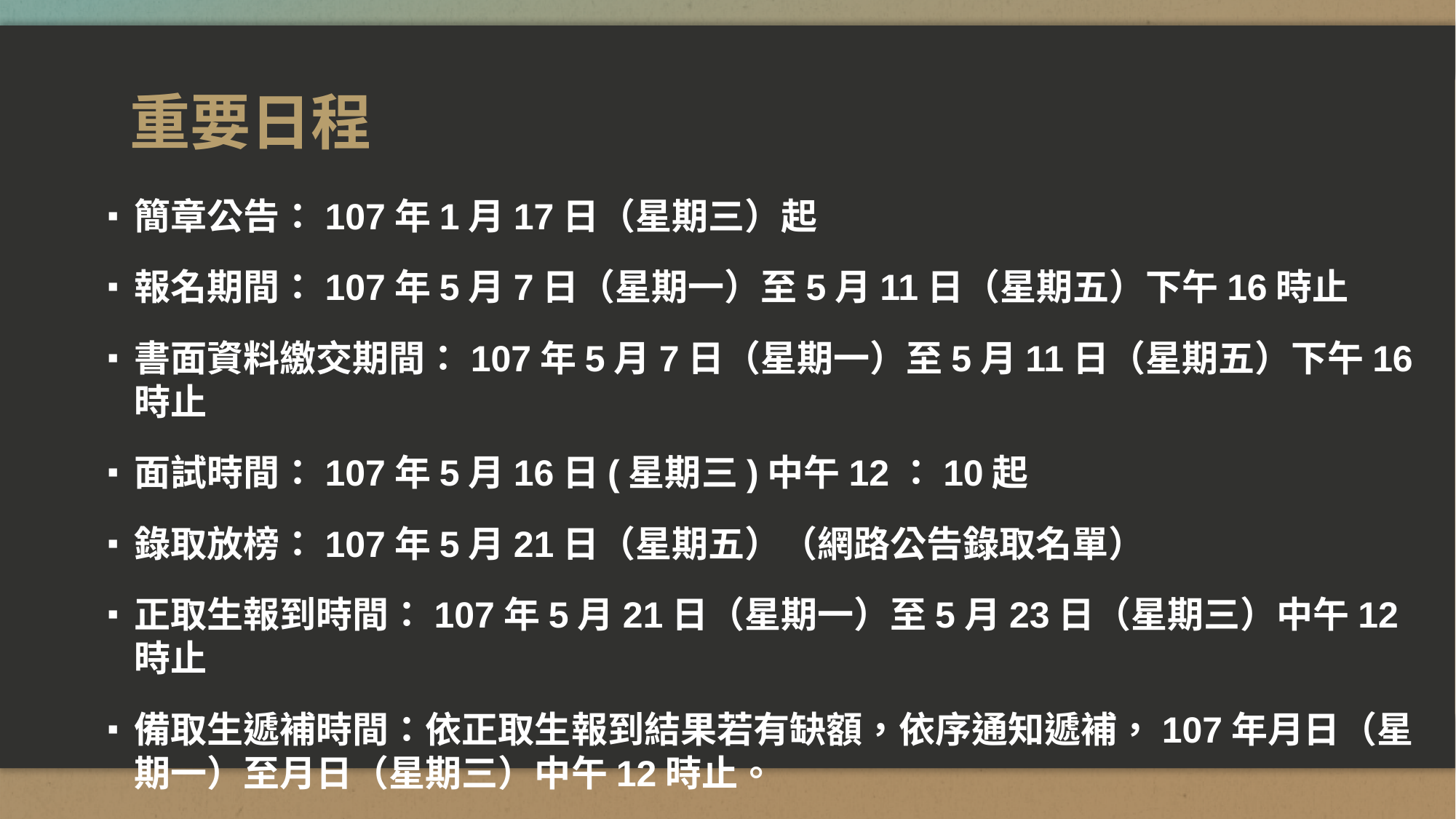

# 重要日程
簡章公告：107年1月17日（星期三）起
報名期間：107年5月7日（星期一）至5月11日（星期五）下午16時止
書面資料繳交期間：107年5月7日（星期一）至5月11日（星期五）下午16時止
面試時間：107年5月16日(星期三)中午12：10起
錄取放榜：107年5月21日（星期五）（網路公告錄取名單）
正取生報到時間：107年5月21日（星期一）至5月23日（星期三）中午12時止
備取生遞補時間：依正取生報到結果若有缺額，依序通知遞補，107年月日（星期一）至月日（星期三）中午12時止。